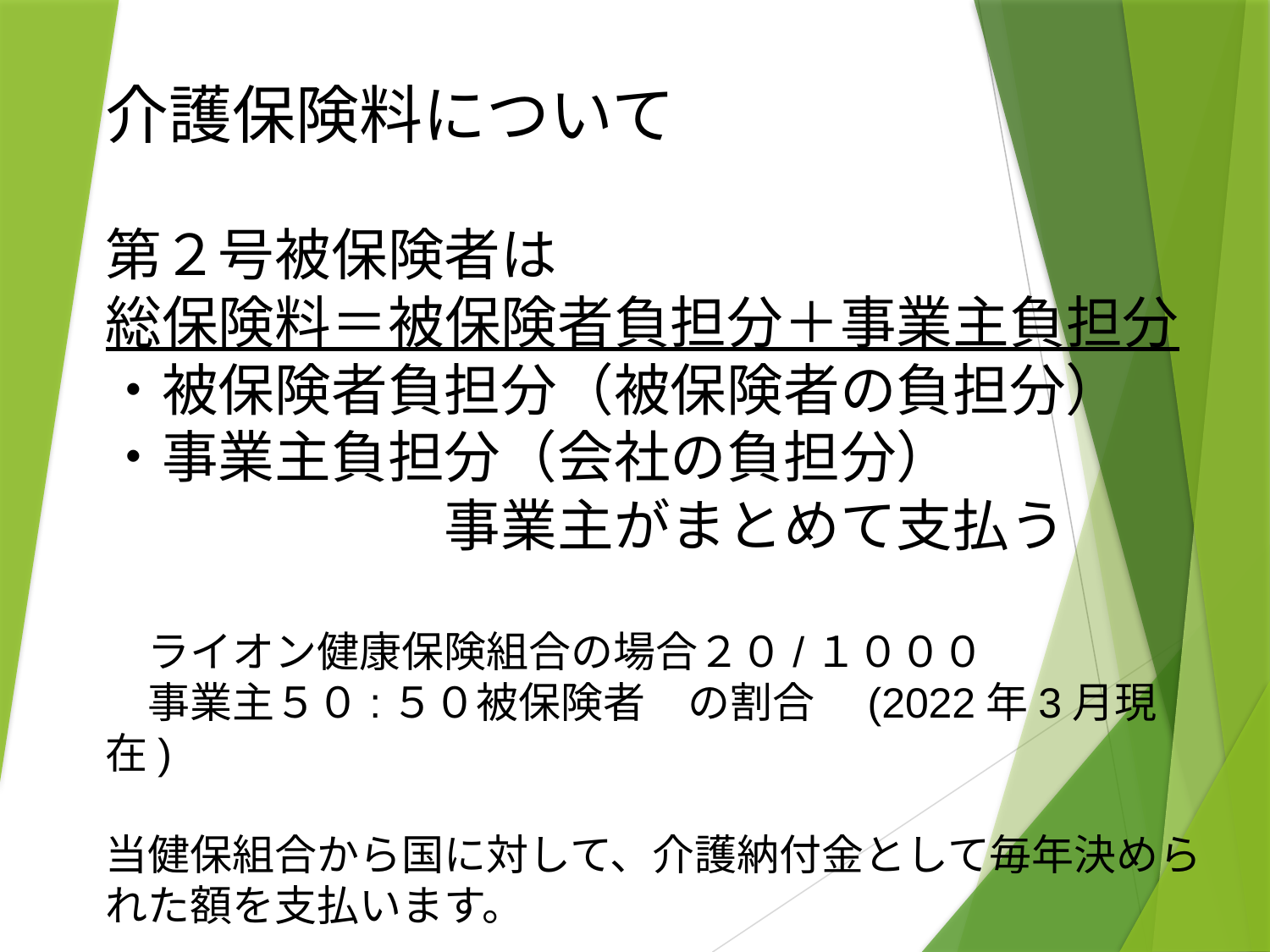

介護保険料について

第２号被保険者は
総保険料＝被保険者負担分＋事業主負担分
・被保険者負担分（被保険者の負担分）
・事業主負担分（会社の負担分）
　　　　　　事業主がまとめて支払う

　ライオン健康保険組合の場合２０/１０００
　事業主５０:５０被保険者　の割合　(2022年3月現在)

当健保組合から国に対して、介護納付金として毎年決められた額を支払います。